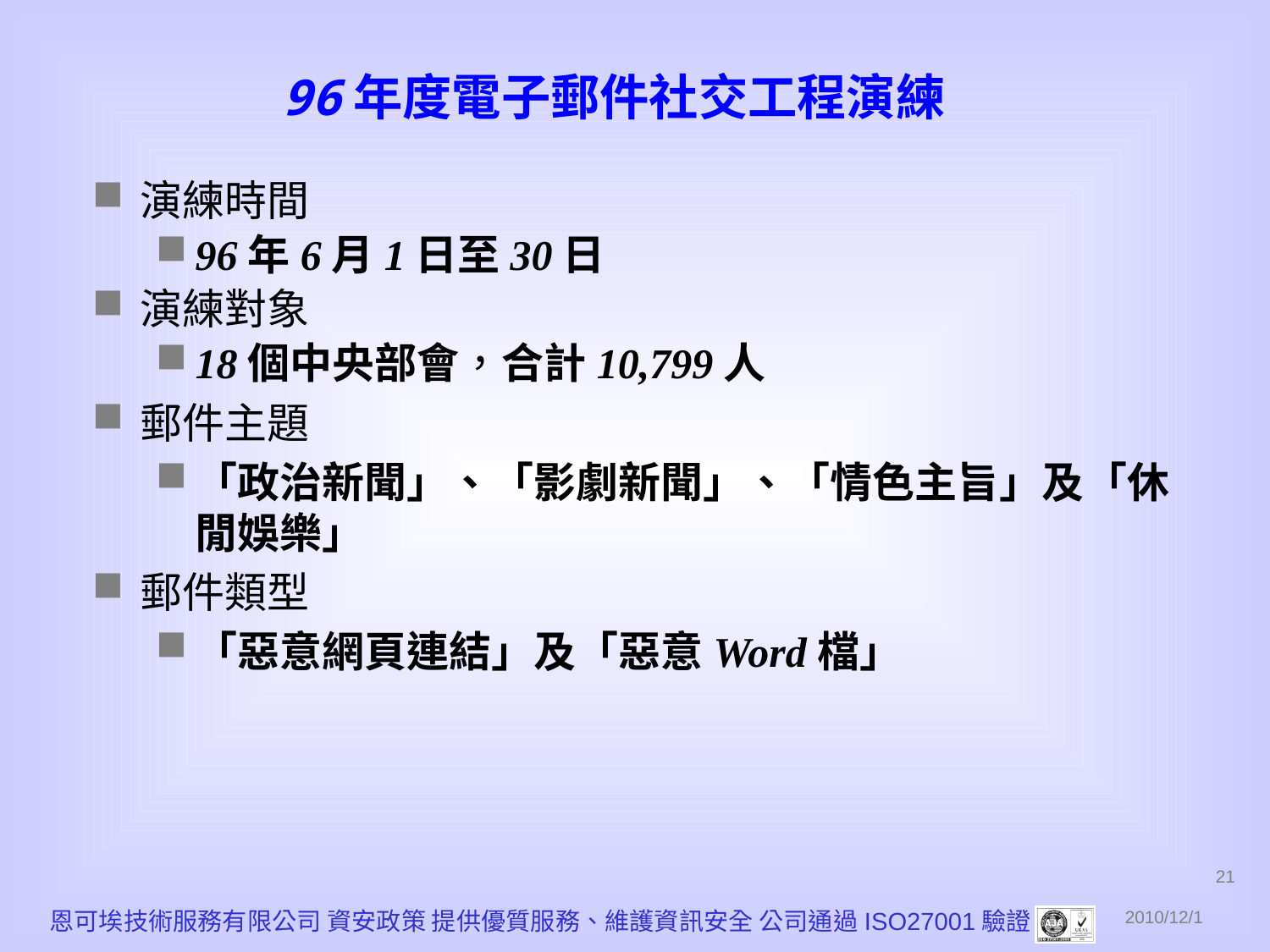

# 96年度電子郵件社交工程演練
演練時間
96年6月1日至30日
演練對象
18個中央部會，合計10,799人
郵件主題
「政治新聞」、「影劇新聞」、「情色主旨」及「休閒娛樂」
郵件類型
「惡意網頁連結」及「惡意Word檔」
21
恩可埃技術服務有限公司 資安政策 提供優質服務、維護資訊安全 公司通過ISO27001驗證
2010/12/1